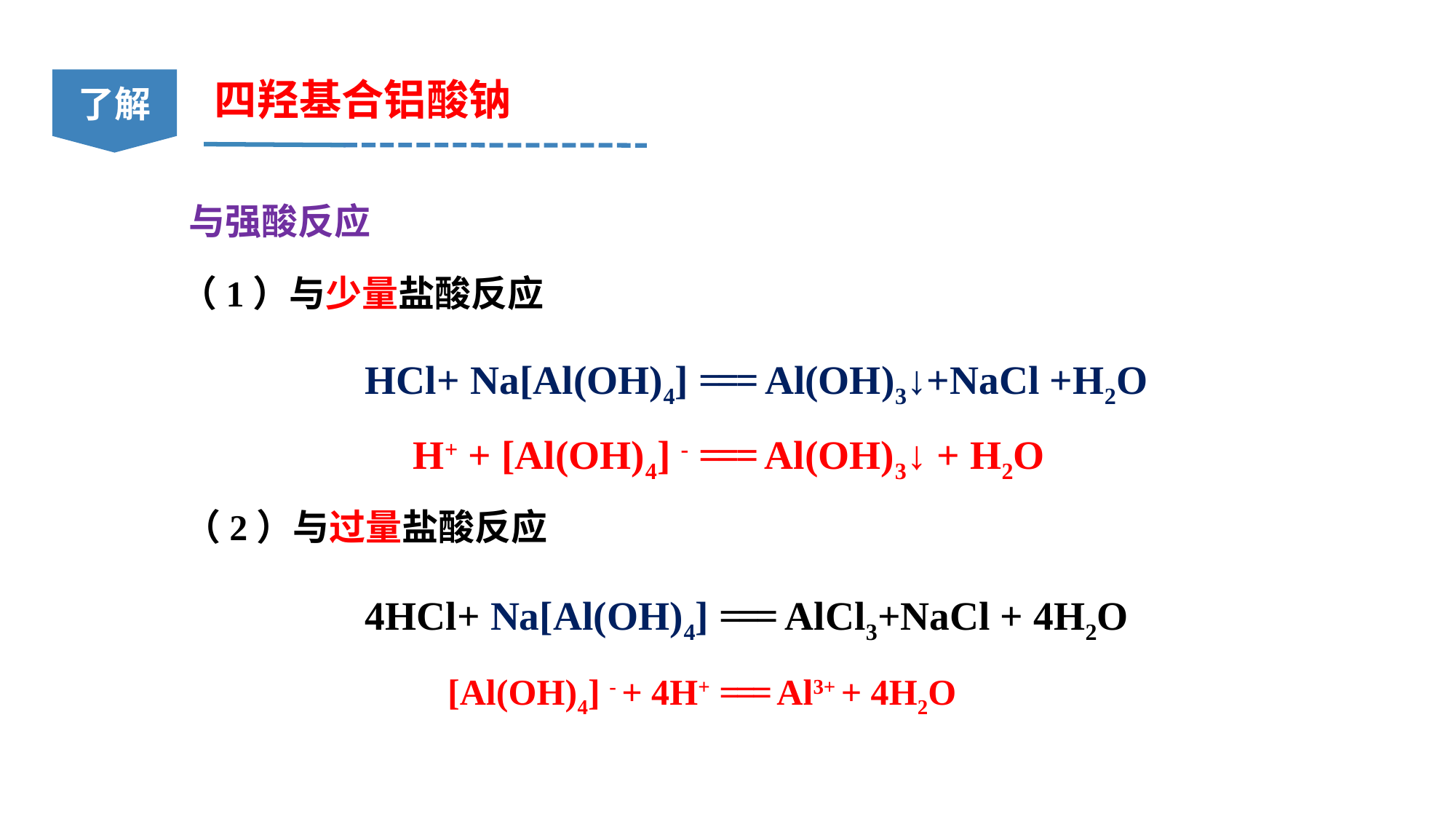

四羟基合铝酸钠
了解
与强酸反应
（1）与少量盐酸反应
HCl+ Na[Al(OH)4] === Al(OH)3↓+NaCl +H2O
H+ + [Al(OH)4] - === Al(OH)3↓ + H2O
（2）与过量盐酸反应
4HCl+ Na[Al(OH)4] === AlCl3+NaCl + 4H2O
[Al(OH)4] - + 4H+ === Al3+ + 4H2O